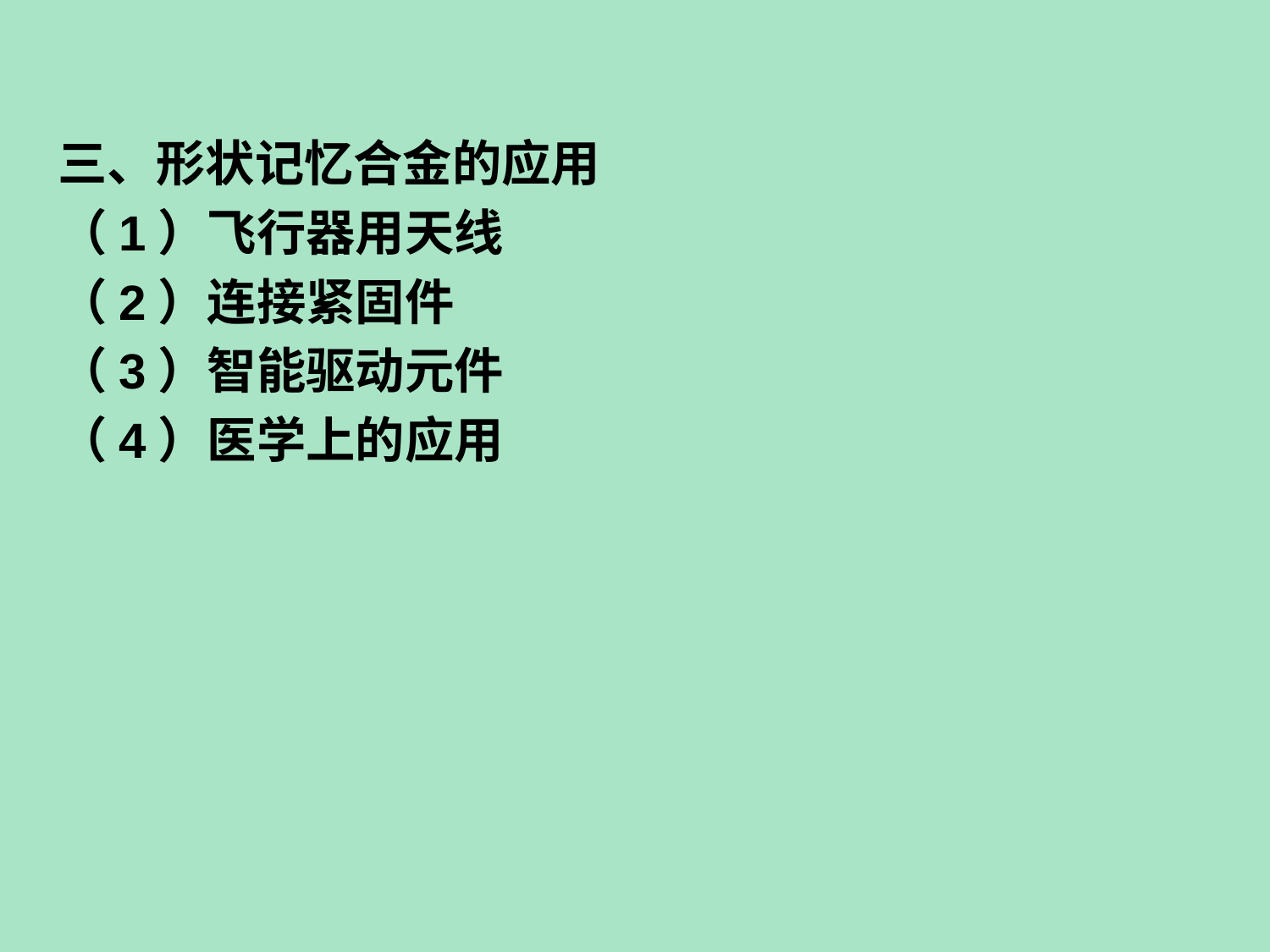

三、形状记忆合金的应用
（1）飞行器用天线
（2）连接紧固件
（3）智能驱动元件
（4）医学上的应用